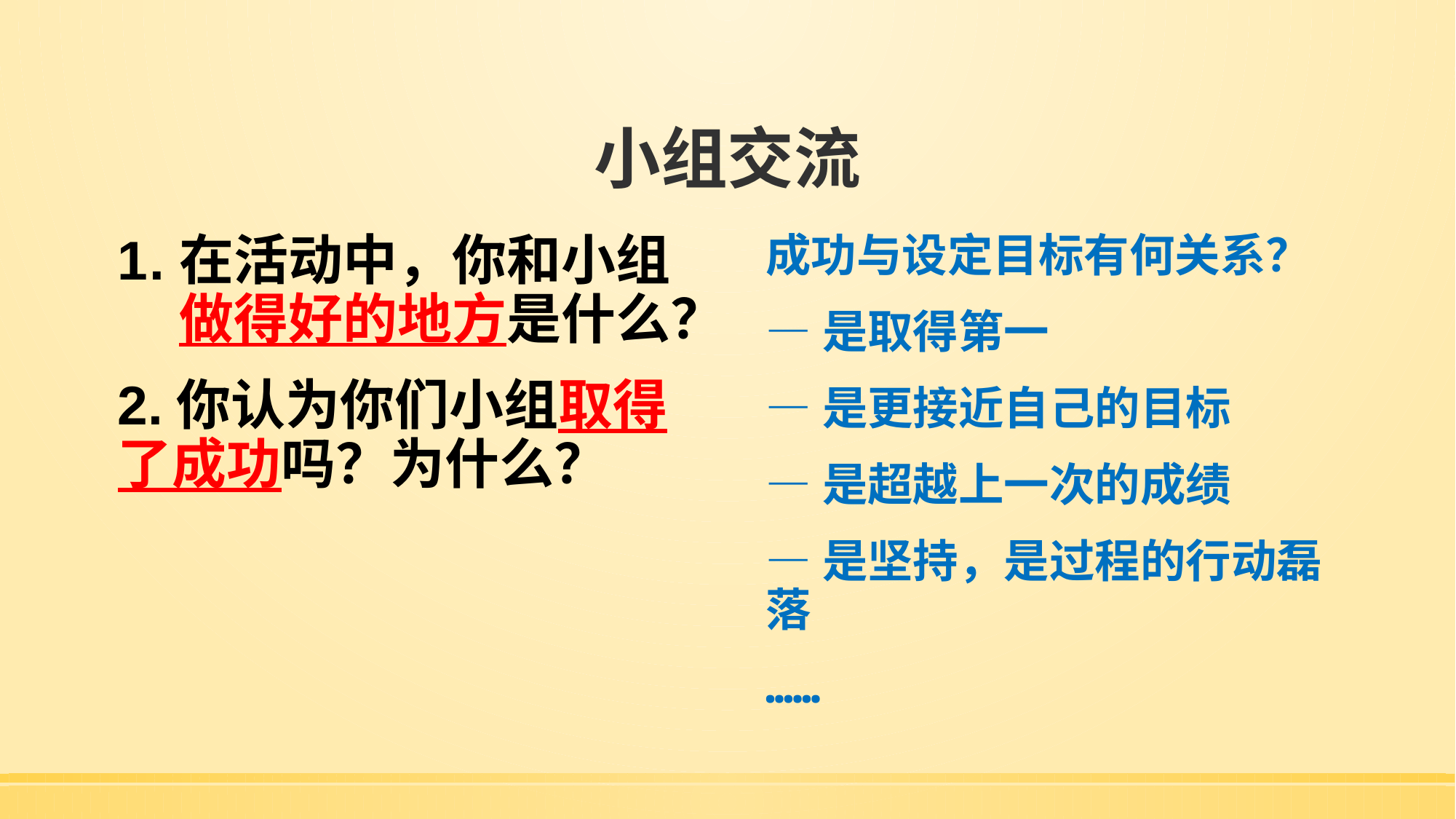

# 小组交流
在活动中，你和小组做得好的地方是什么？
2.你认为你们小组取得了成功吗？为什么？
成功与设定目标有何关系？
—是取得第一
—是更接近自己的目标
—是超越上一次的成绩
—是坚持，是过程的行动磊落
……